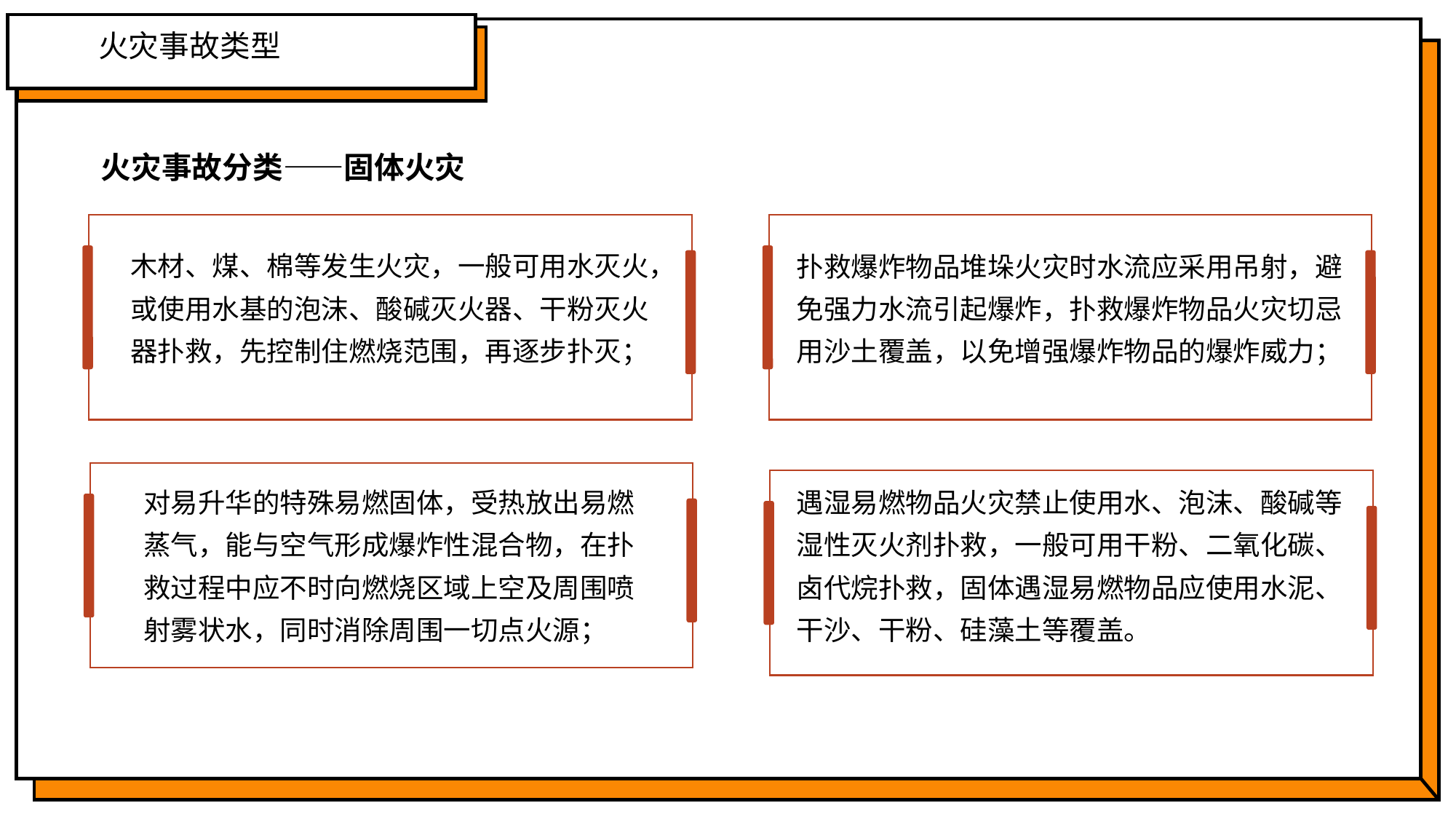

火灾事故类型
火灾事故分类——固体火灾

木材、煤、棉等发生火灾，一般可用水灭火，或使用水基的泡沫、酸碱灭火器、干粉灭火器扑救，先控制住燃烧范围，再逐步扑灭；
扑救爆炸物品堆垛火灾时水流应采用吊射，避免强力水流引起爆炸，扑救爆炸物品火灾切忌用沙土覆盖，以免增强爆炸物品的爆炸威力；

对易升华的特殊易燃固体，受热放出易燃蒸气，能与空气形成爆炸性混合物，在扑救过程中应不时向燃烧区域上空及周围喷射雾状水，同时消除周围一切点火源；

遇湿易燃物品火灾禁止使用水、泡沫、酸碱等湿性灭火剂扑救，一般可用干粉、二氧化碳、卤代烷扑救，固体遇湿易燃物品应使用水泥、干沙、干粉、硅藻土等覆盖。